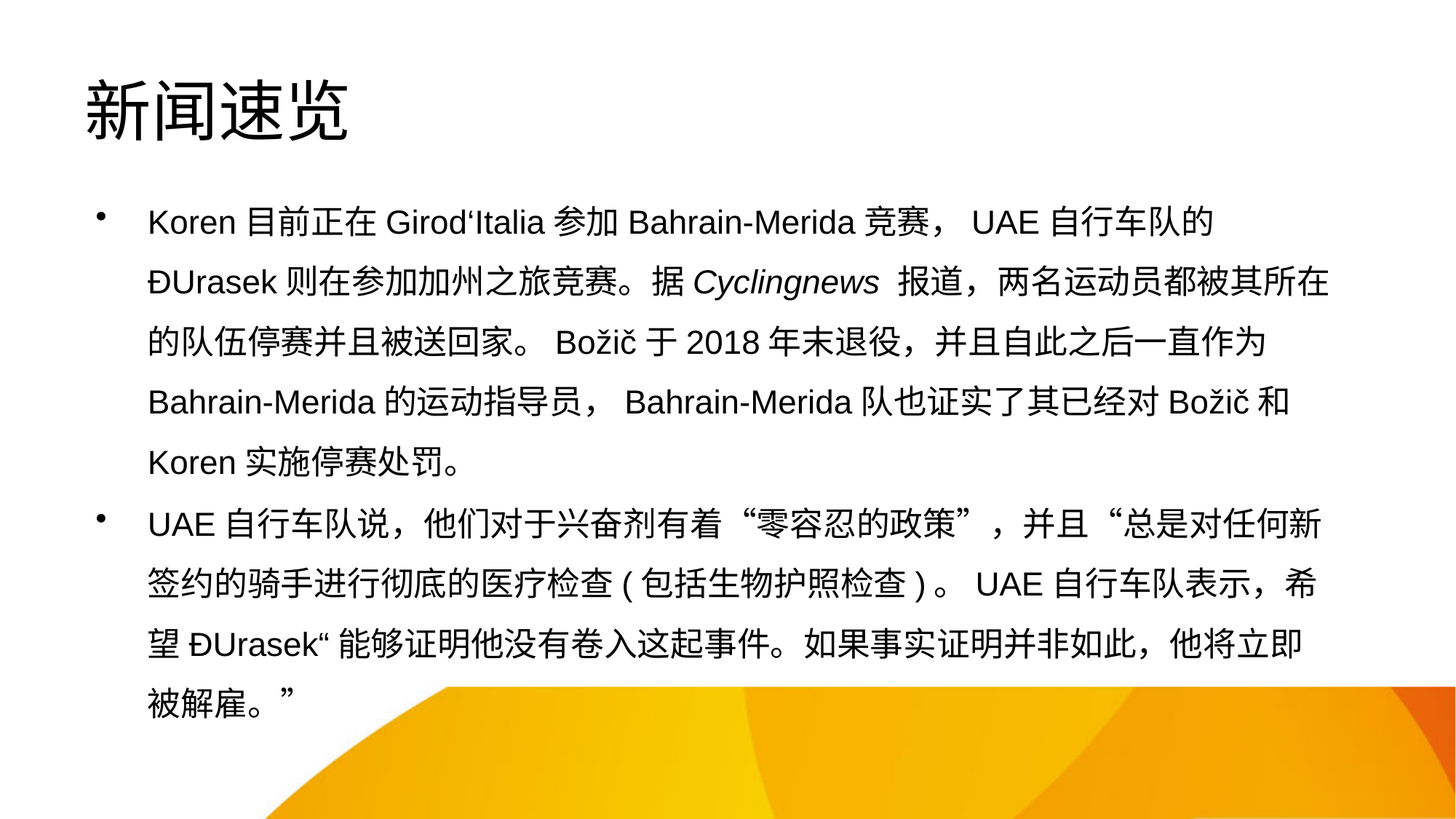

# 新闻速览

Koren目前正在Girod‘Italia参加Bahrain-Merida竞赛，UAE自行车队的ĐUrasek则在参加加州之旅竞赛。据Cyclingnews 报道，两名运动员都被其所在的队伍停赛并且被送回家。Božič于2018年末退役，并且自此之后一直作为Bahrain-Merida的运动指导员，Bahrain-Merida队也证实了其已经对Božič和Koren实施停赛处罚。
UAE自行车队说，他们对于兴奋剂有着“零容忍的政策”，并且“总是对任何新签约的骑手进行彻底的医疗检查(包括生物护照检查)。UAE自行车队表示，希望ĐUrasek“能够证明他没有卷入这起事件。如果事实证明并非如此，他将立即被解雇。”